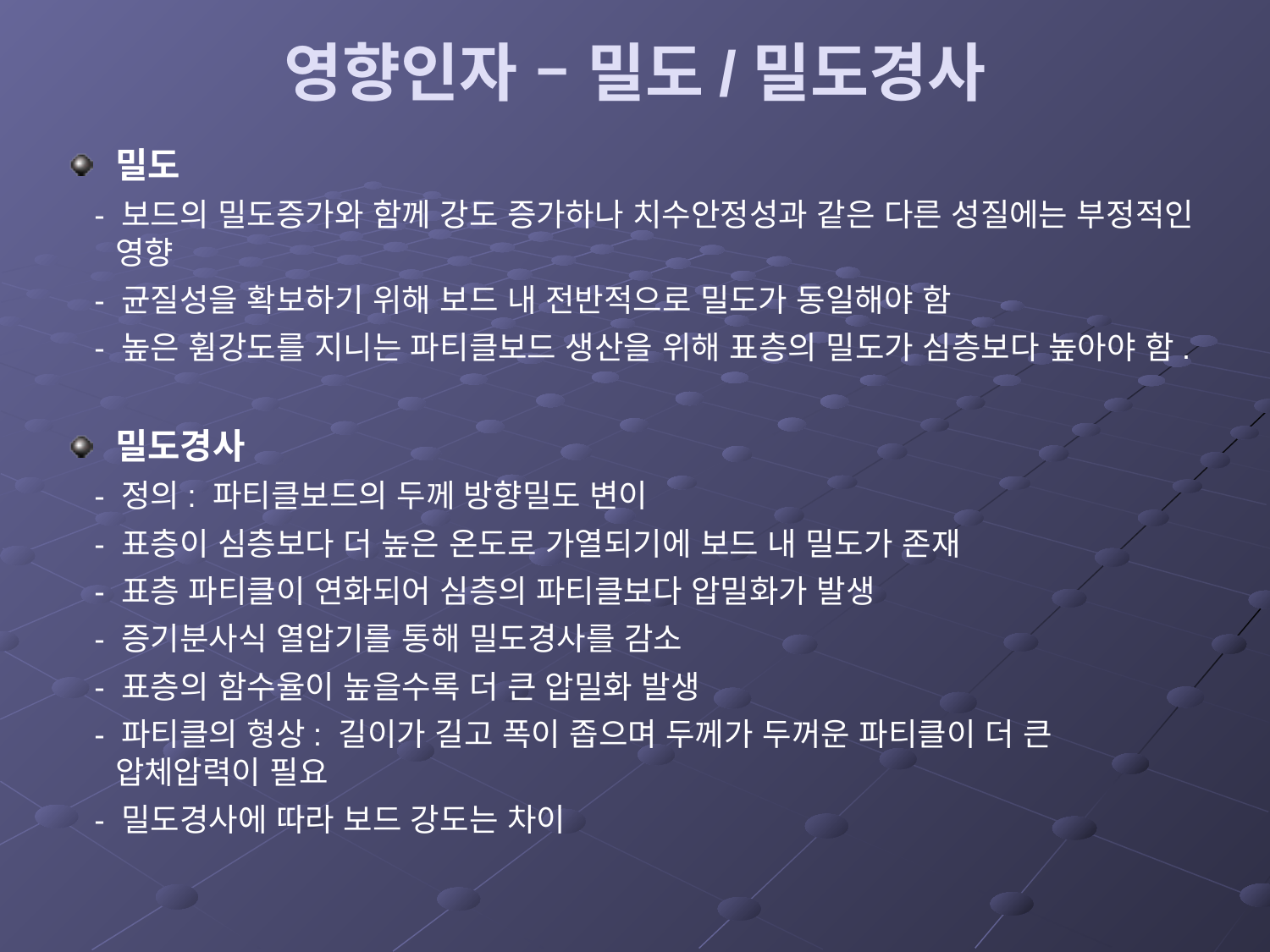

# 영향인자 – 밀도/밀도경사
밀도
   - 보드의 밀도증가와 함께 강도 증가하나 치수안정성과 같은 다른 성질에는 부정적인 영향
   - 균질성을 확보하기 위해 보드 내 전반적으로 밀도가 동일해야 함
   - 높은 휨강도를 지니는 파티클보드 생산을 위해 표층의 밀도가 심층보다 높아야 함.

밀도경사
   - 정의: 파티클보드의 두께 방향밀도 변이
   - 표층이 심층보다 더 높은 온도로 가열되기에 보드 내 밀도가 존재
   - 표층 파티클이 연화되어 심층의 파티클보다 압밀화가 발생
   - 증기분사식 열압기를 통해 밀도경사를 감소
   - 표층의 함수율이 높을수록 더 큰 압밀화 발생
   - 파티클의 형상: 길이가 길고 폭이 좁으며 두께가 두꺼운 파티클이 더 큰 압체압력이 필요
   - 밀도경사에 따라 보드 강도는 차이